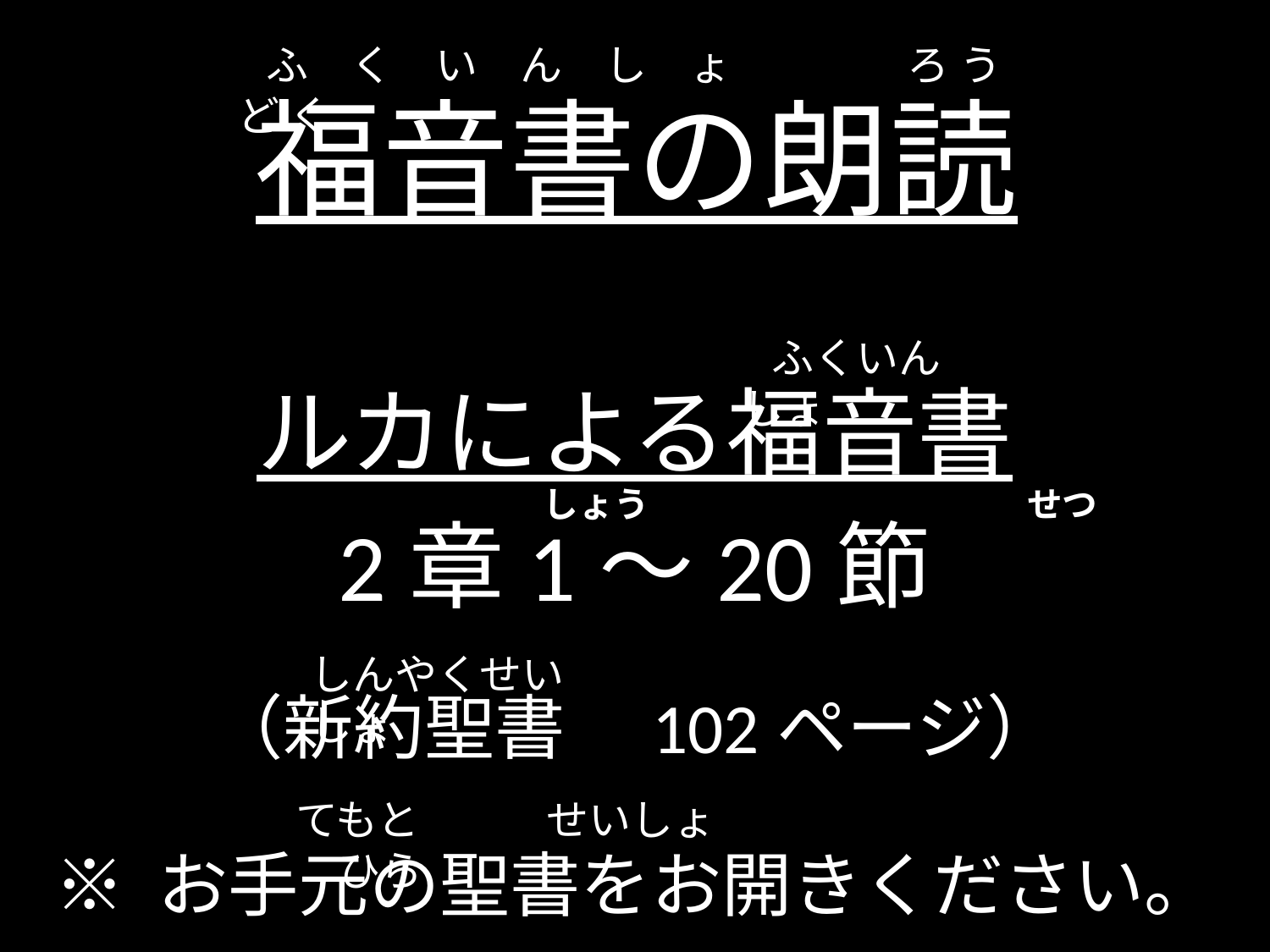

ふ　く　い　ん　し　ょ　              ろ う ど く
# 福音書の朗読
  ふくいんしょ
ルカによる福音書
2章1～20節

（新約聖書　102ページ）
     　　　　　　　しょう　　 　　　　 　　　　 せつ
しんやくせいしょ
てもと　　　せいしょ　　　　ひら
※ お手元の聖書をお開きください。